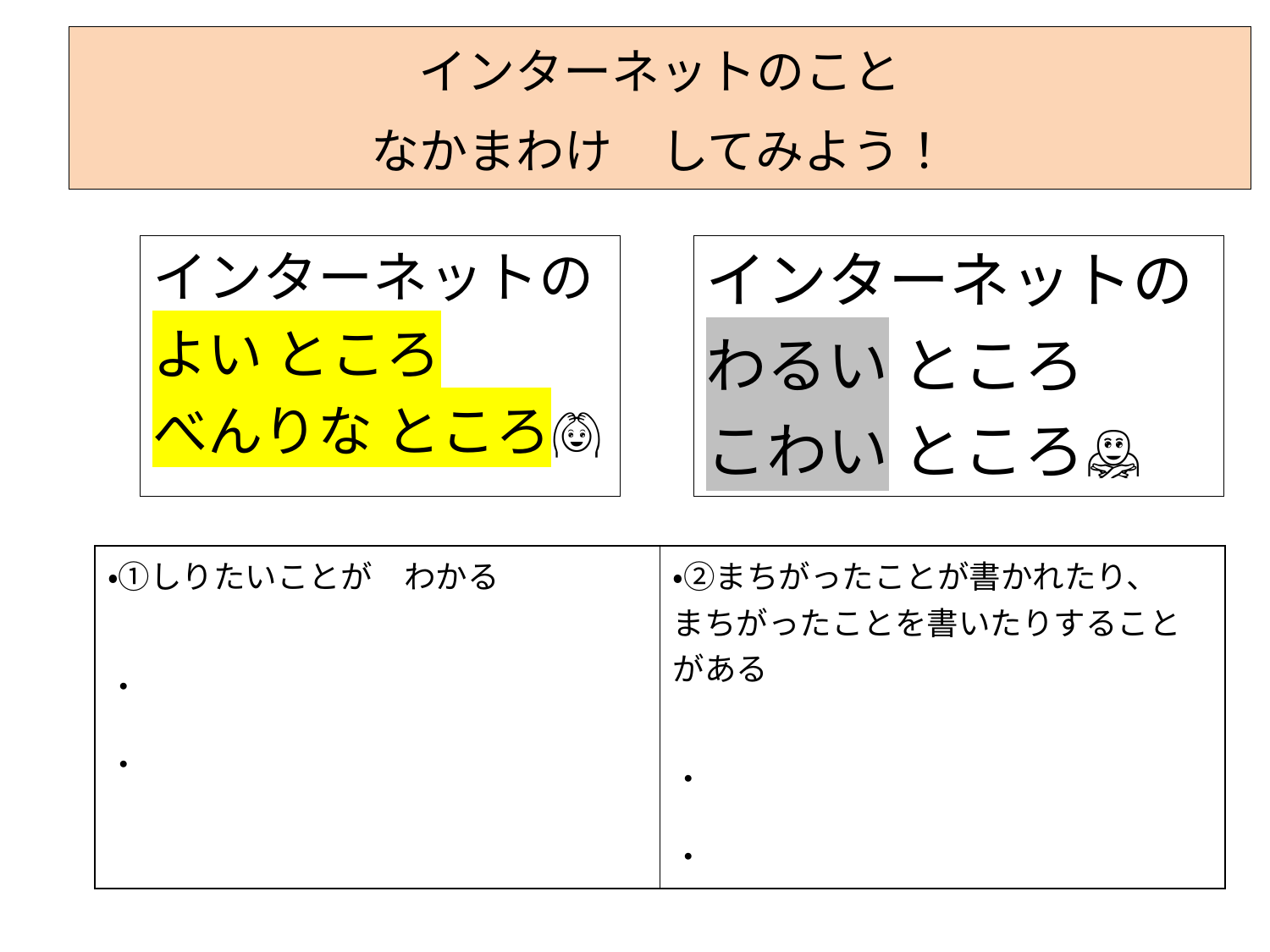

インターネットのこと
なかまわけ　してみよう！
インターネットの
よい ところ
べんりな ところ🙆
インターネットの
わるい ところ
こわい ところ🙅
| ・①しりたいことが　わかる ・ ・ | ・②まちがったことが書かれたり、 まちがったことを書いたりすることがある ・ ・ |
| --- | --- |